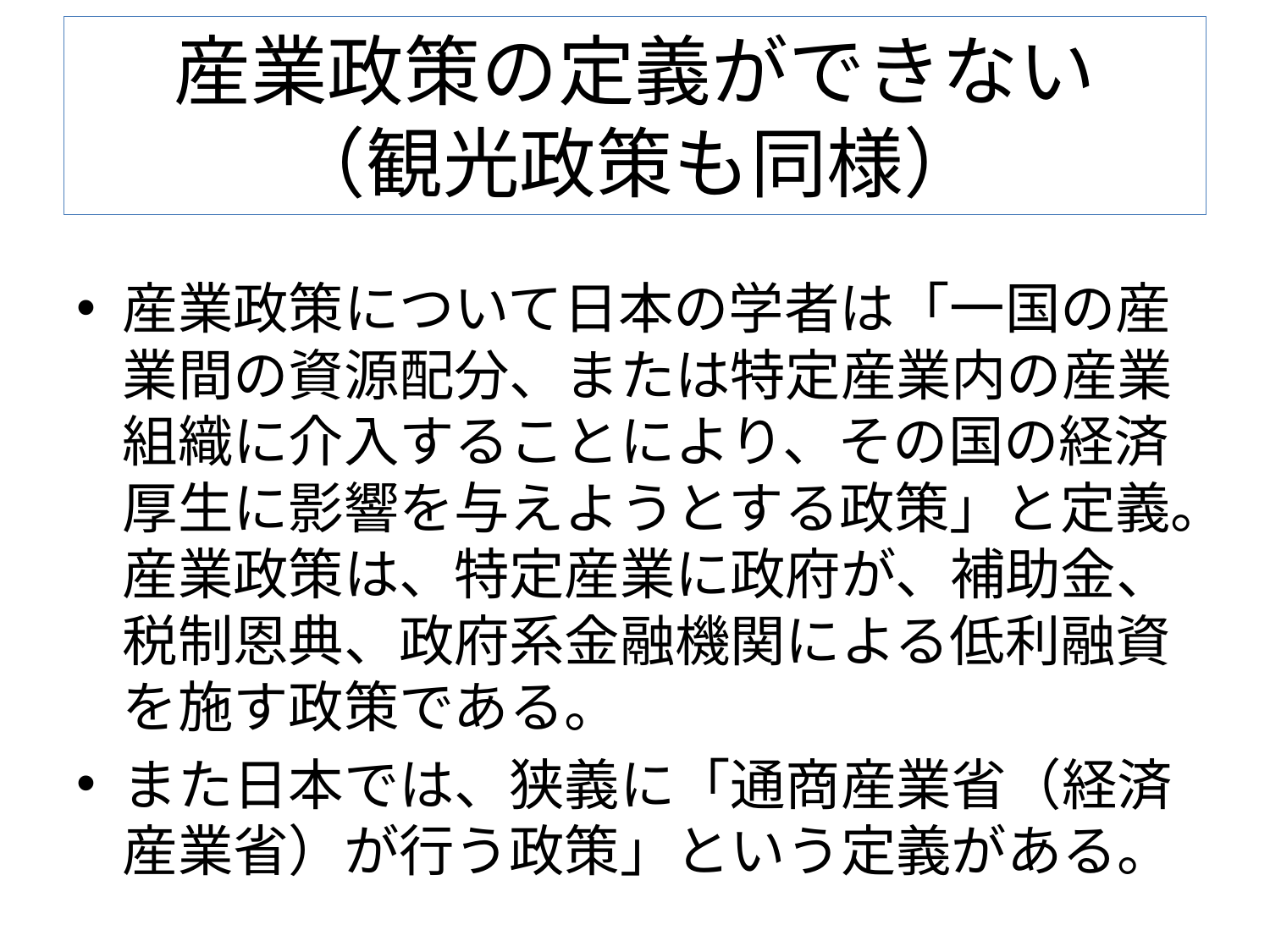

# 産業政策の定義ができない （観光政策も同様）
産業政策について日本の学者は「一国の産業間の資源配分、または特定産業内の産業組織に介入することにより、その国の経済厚生に影響を与えようとする政策」と定義。産業政策は、特定産業に政府が、補助金、税制恩典、政府系金融機関による低利融資を施す政策である。
また日本では、狭義に「通商産業省（経済産業省）が行う政策」という定義がある。